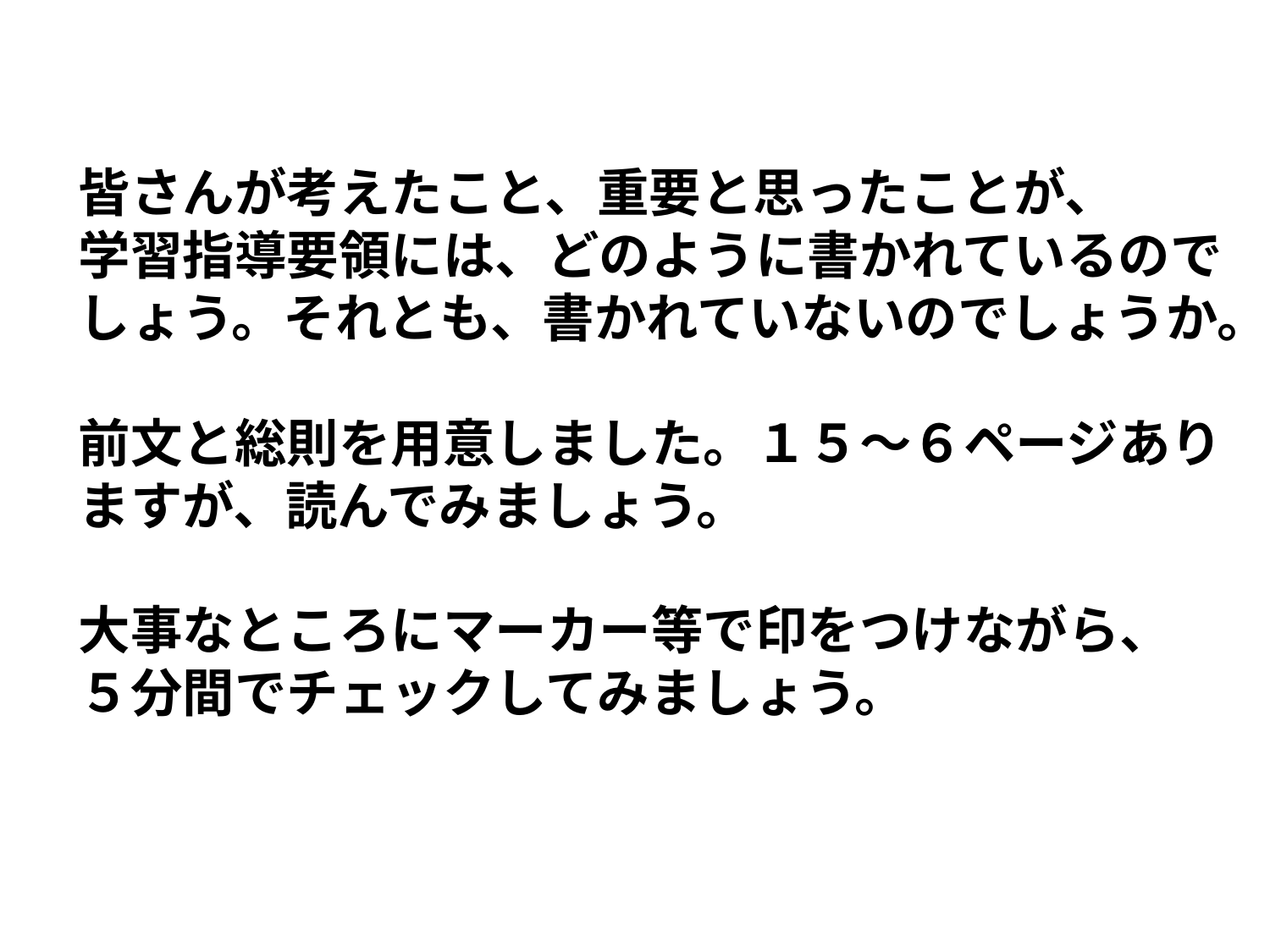

皆さんが考えたこと、重要と思ったことが、
学習指導要領には、どのように書かれているので
しょう。それとも、書かれていないのでしょうか。

前文と総則を用意しました。１５～６ページありますが、読んでみましょう。

大事なところにマーカー等で印をつけながら、
５分間でチェックしてみましょう。